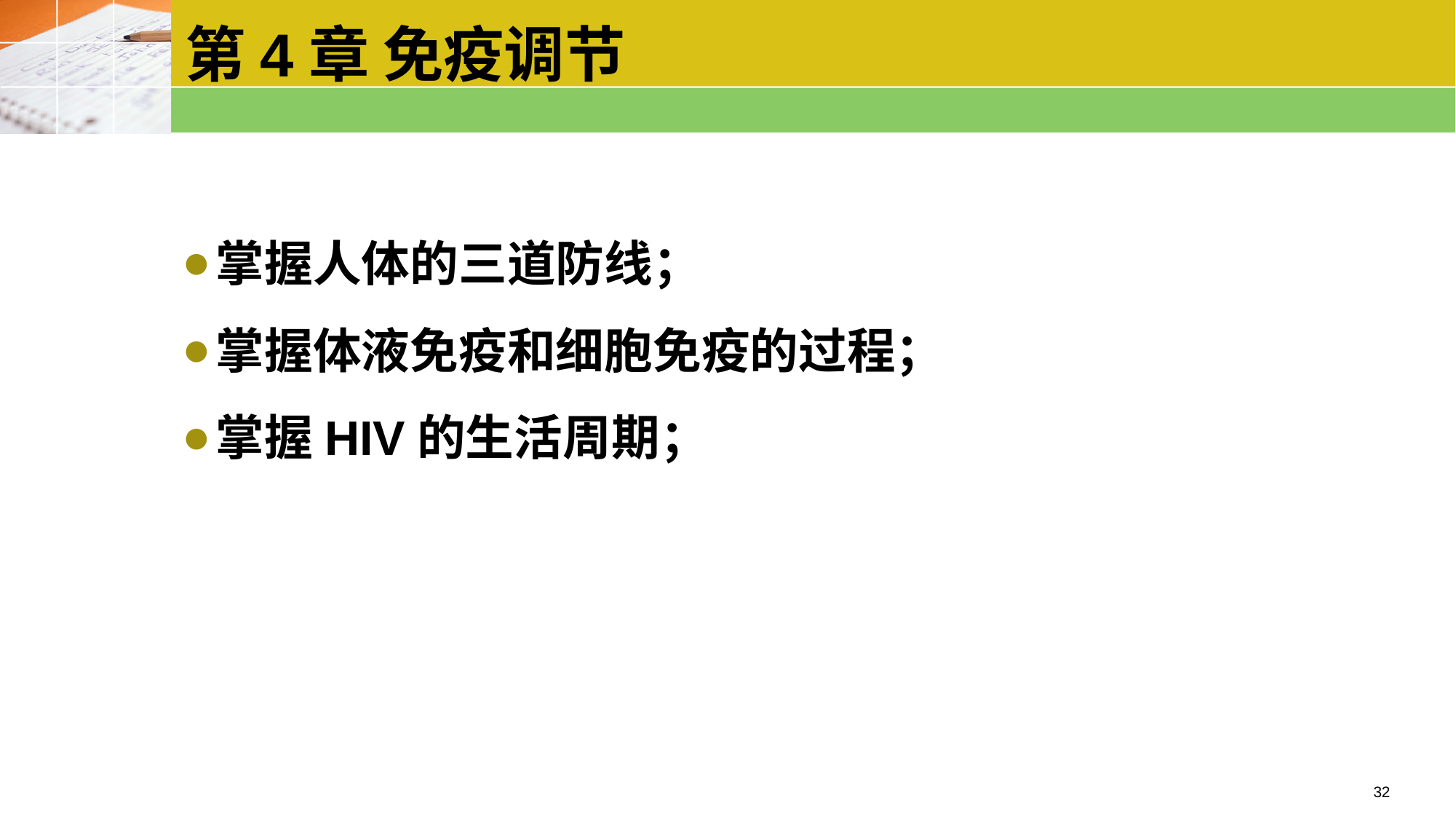

第4章 免疫调节
掌握人体的三道防线；
掌握体液免疫和细胞免疫的过程；
掌握HIV的生活周期；
32